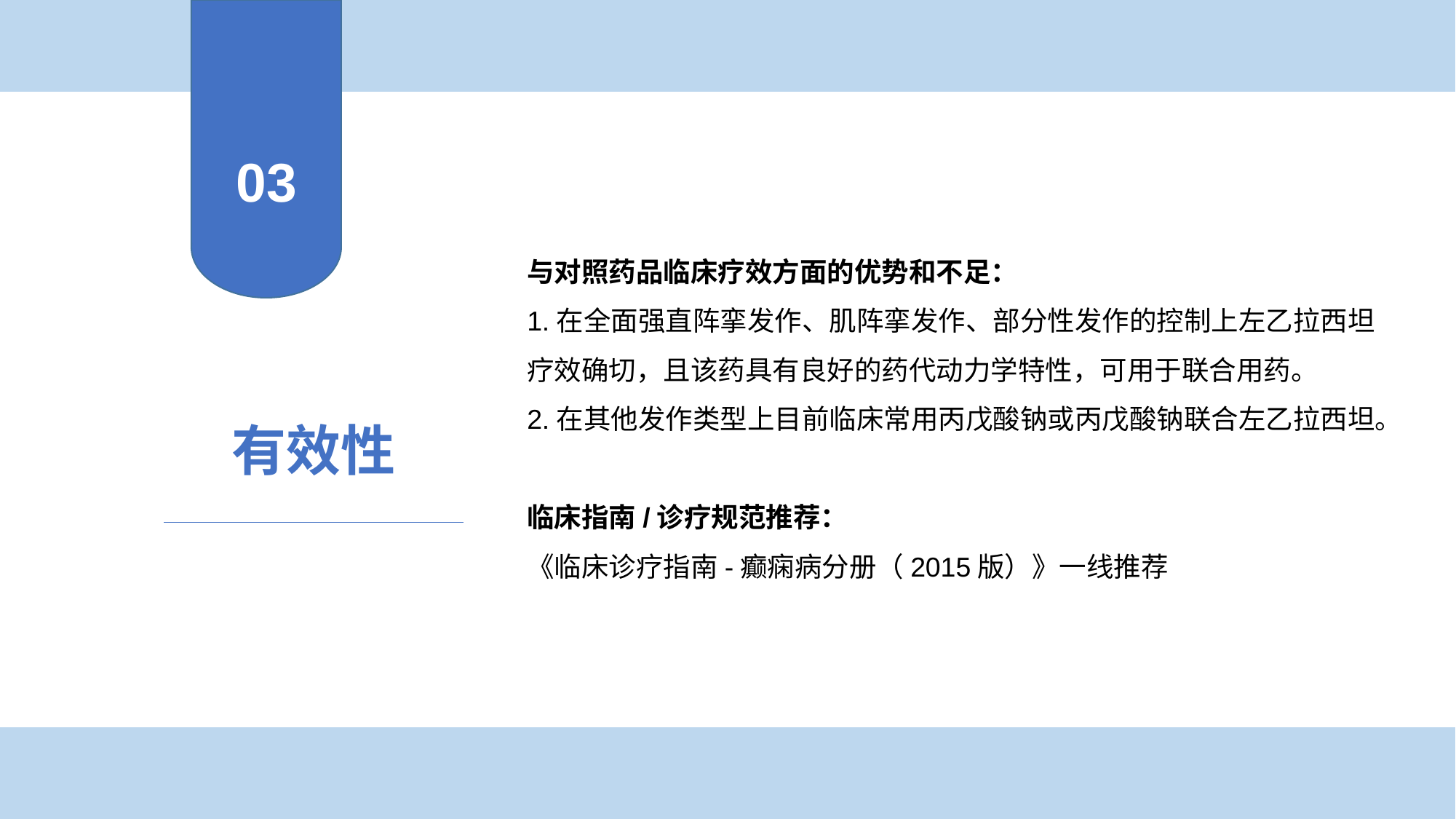

03

与对照药品临床疗效方面的优势和不足：
1.在全面强直阵挛发作、肌阵挛发作、部分性发作的控制上左乙拉西坦疗效确切，且该药具有良好的药代动力学特性，可用于联合用药。
2.在其他发作类型上目前临床常用丙戊酸钠或丙戊酸钠联合左乙拉西坦。

临床指南/诊疗规范推荐：
《临床诊疗指南-癫痫病分册（2015版）》一线推荐
有效性